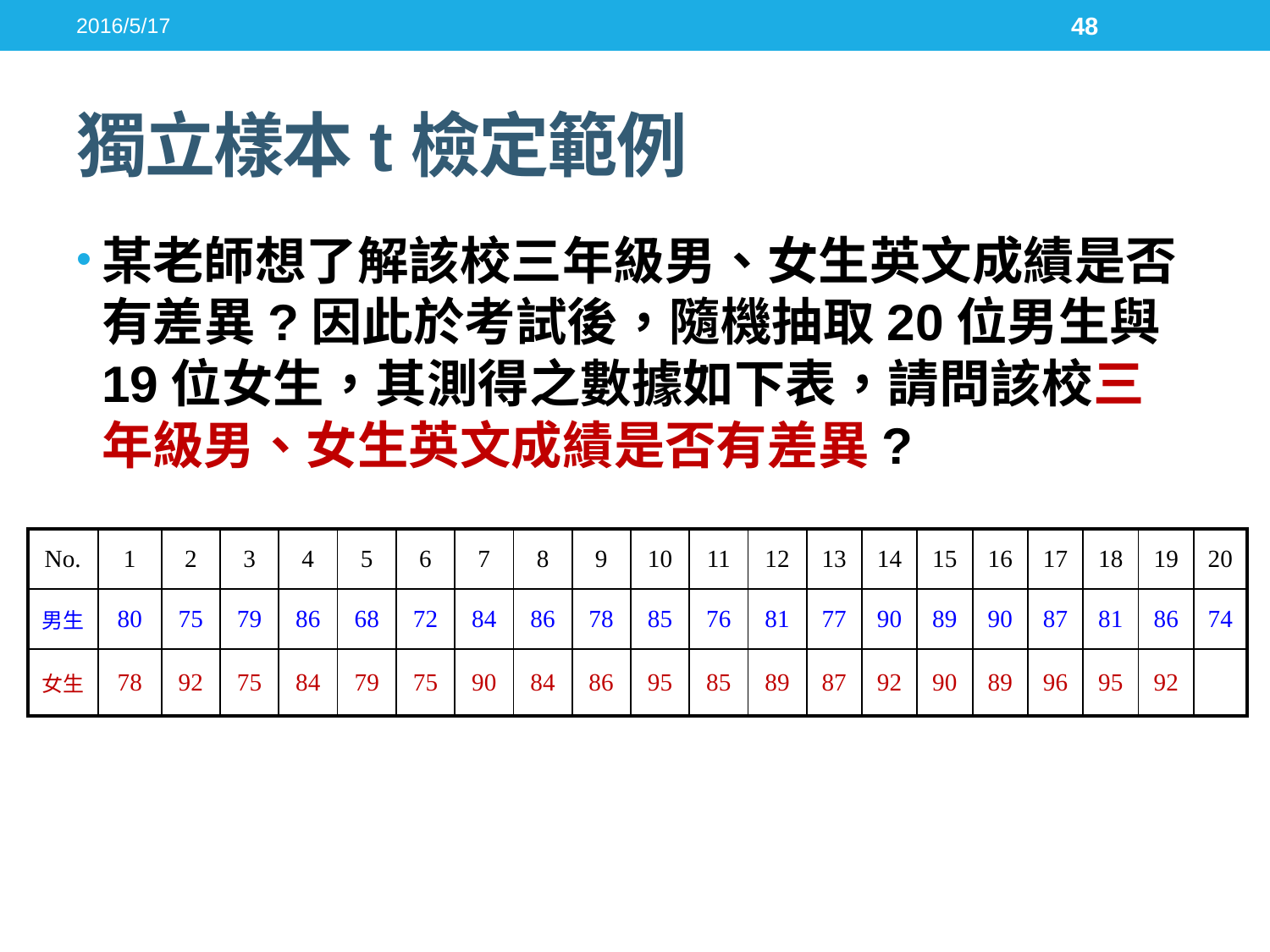

2016/5/17
48
# 獨立樣本t檢定範例
某老師想了解該校三年級男、女生英文成績是否有差異?因此於考試後，隨機抽取20位男生與19位女生，其測得之數據如下表，請問該校三年級男、女生英文成績是否有差異?
| No. | 1 | 2 | 3 | 4 | 5 | 6 | 7 | 8 | 9 | 10 | 11 | 12 | 13 | 14 | 15 | 16 | 17 | 18 | 19 | 20 |
| --- | --- | --- | --- | --- | --- | --- | --- | --- | --- | --- | --- | --- | --- | --- | --- | --- | --- | --- | --- | --- |
| 男生 | 80 | 75 | 79 | 86 | 68 | 72 | 84 | 86 | 78 | 85 | 76 | 81 | 77 | 90 | 89 | 90 | 87 | 81 | 86 | 74 |
| 女生 | 78 | 92 | 75 | 84 | 79 | 75 | 90 | 84 | 86 | 95 | 85 | 89 | 87 | 92 | 90 | 89 | 96 | 95 | 92 |  |